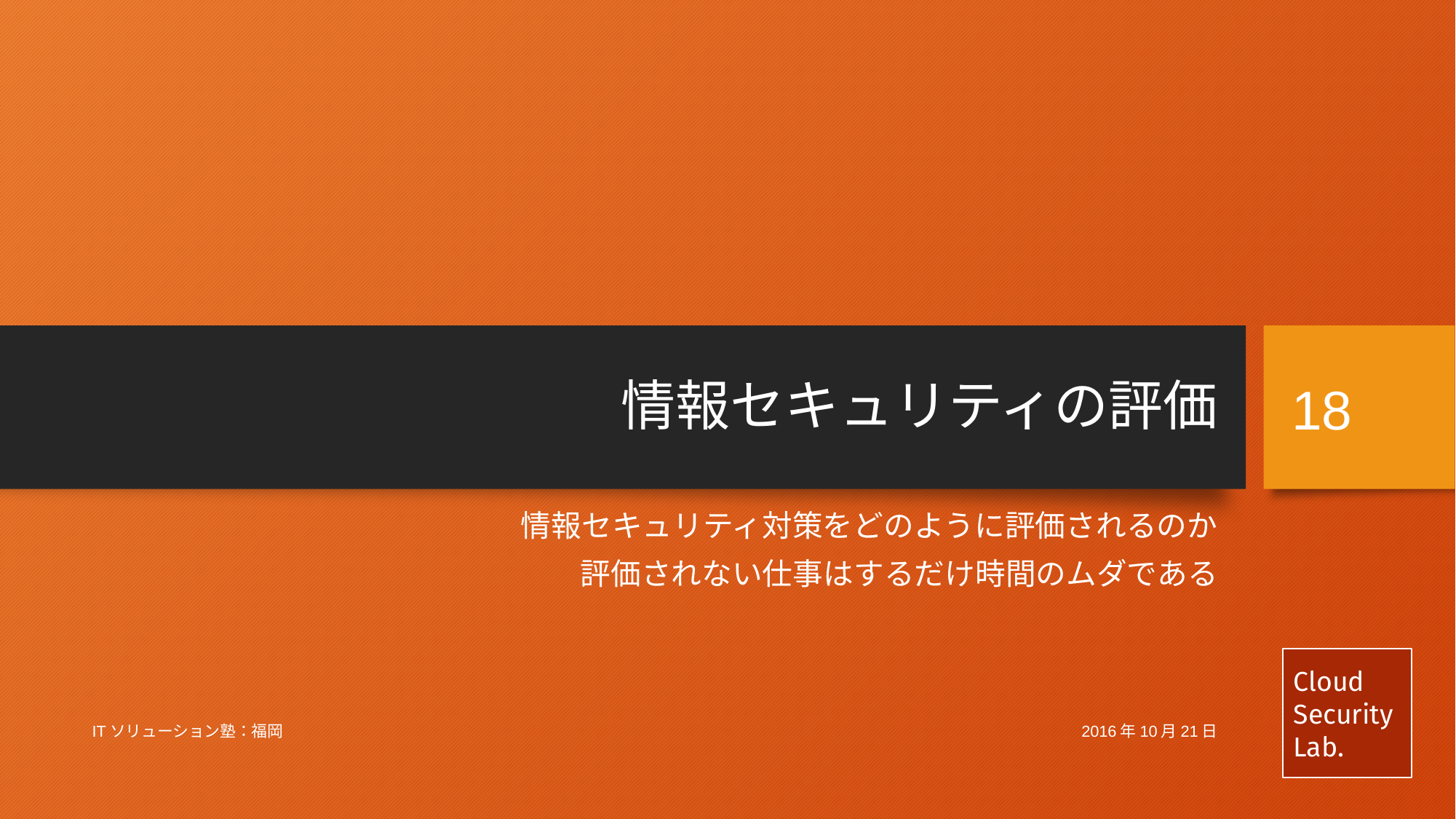

# 情報セキュリティの評価
18
情報セキュリティ対策をどのように評価されるのか
評価されない仕事はするだけ時間のムダである
2016年10月21日
ITソリューション塾：福岡